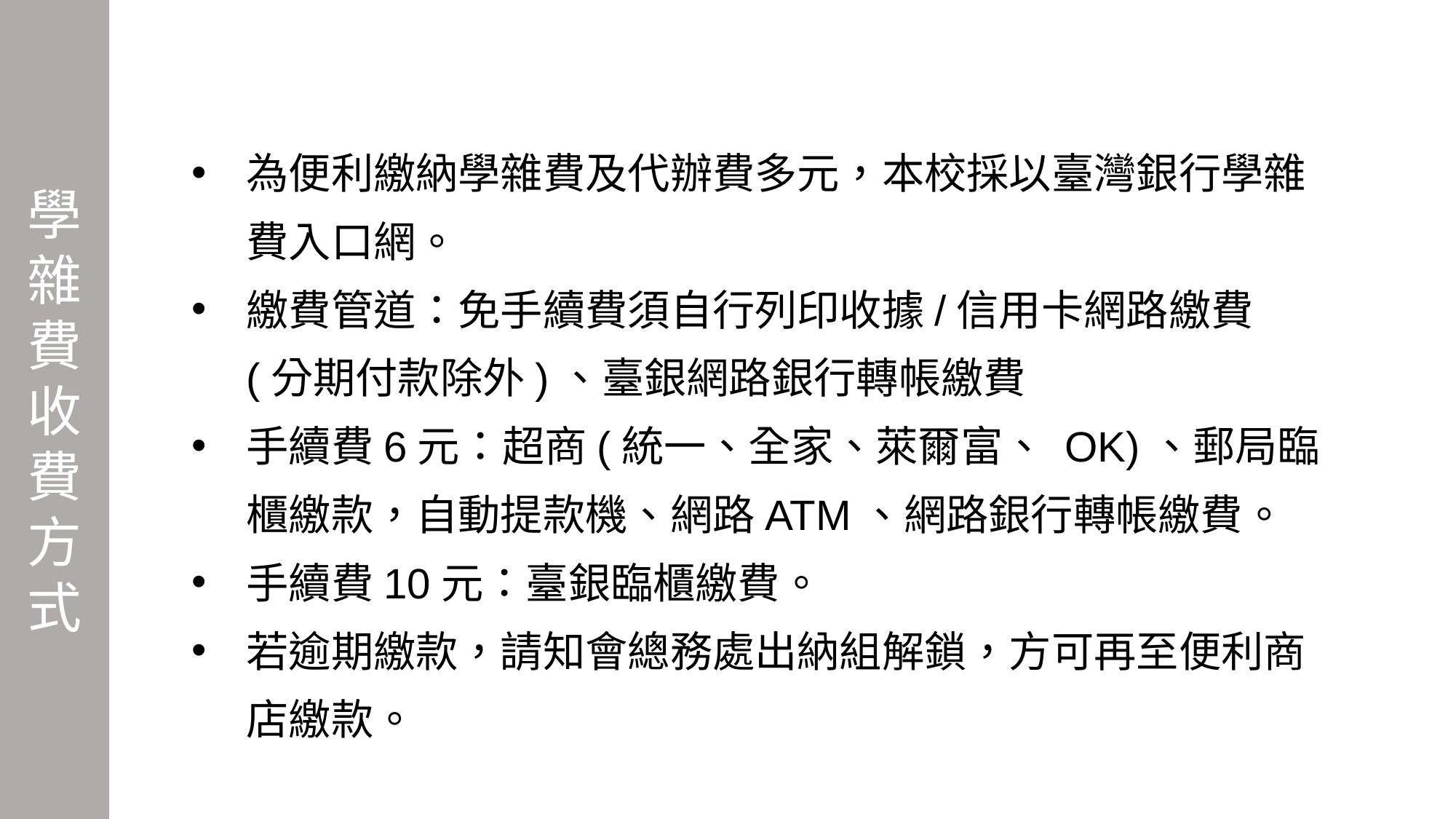

學雜費收費方式
為便利繳納學雜費及代辦費多元，本校採以臺灣銀行學雜費入口網。
繳費管道：免手續費須自行列印收據/信用卡網路繳費(分期付款除外)、臺銀網路銀行轉帳繳費
手續費6元：超商(統一、全家、萊爾富、 OK)、郵局臨櫃繳款，自動提款機、網路ATM、網路銀行轉帳繳費。
手續費10元：臺銀臨櫃繳費。
若逾期繳款，請知會總務處出納組解鎖，方可再至便利商店繳款。